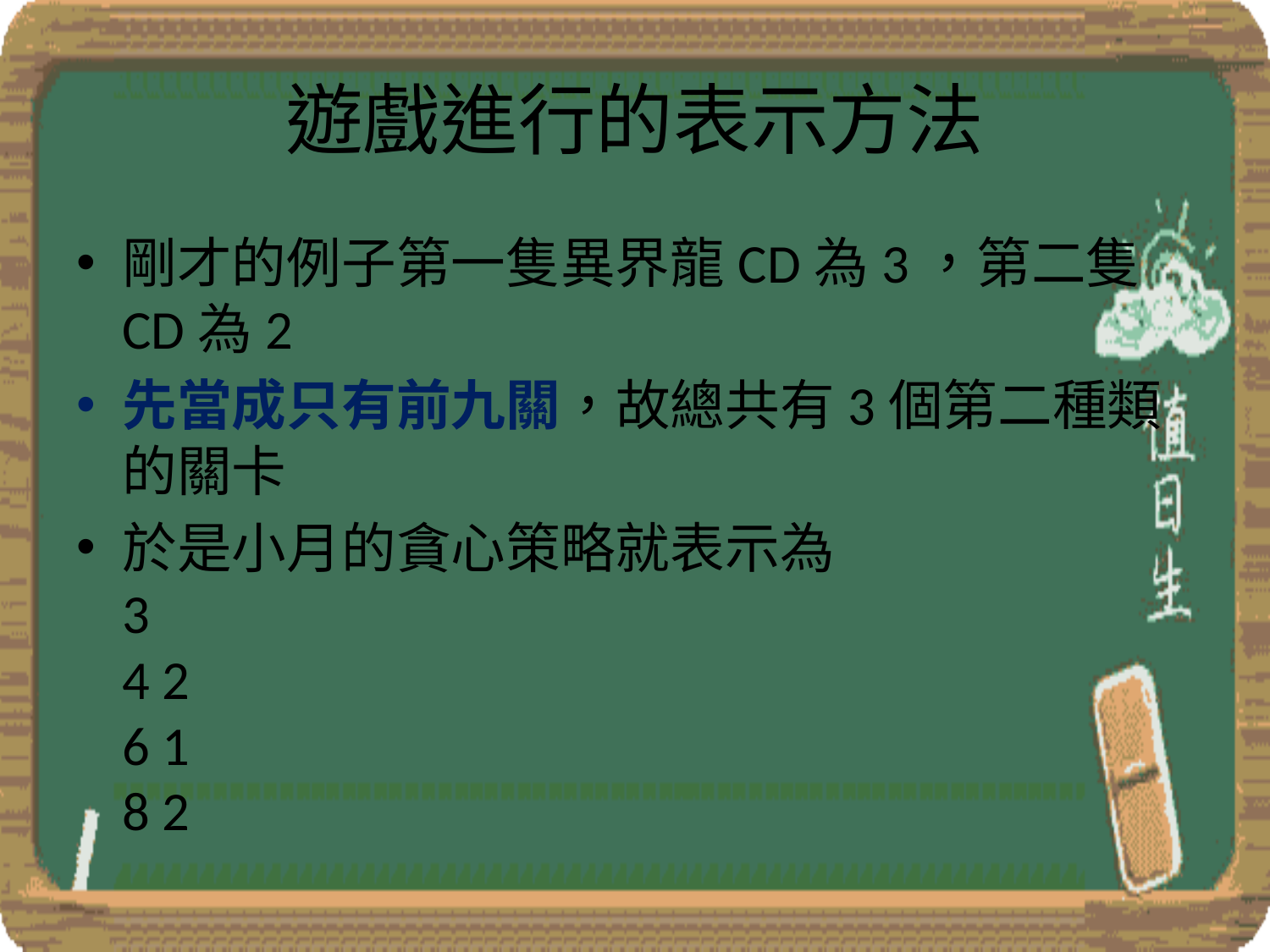

# 遊戲進行的表示方法
剛才的例子第一隻異界龍CD為3，第二隻CD為2
先當成只有前九關，故總共有3個第二種類的關卡
於是小月的貪心策略就表示為
3
4 2
6 1
8 2